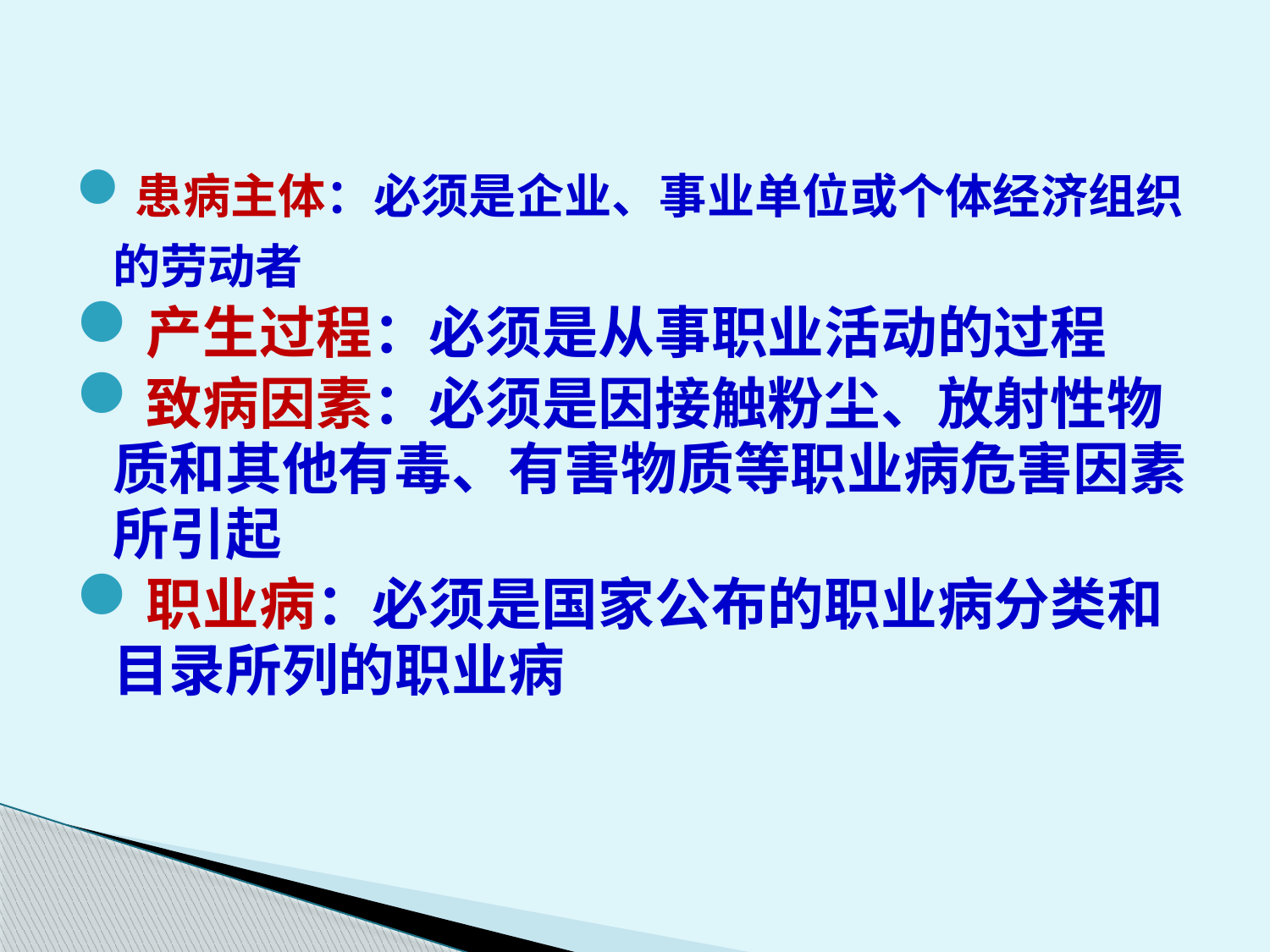

#
患病主体：必须是企业、事业单位或个体经济组织的劳动者
产生过程：必须是从事职业活动的过程
致病因素：必须是因接触粉尘、放射性物质和其他有毒、有害物质等职业病危害因素所引起
职业病：必须是国家公布的职业病分类和目录所列的职业病